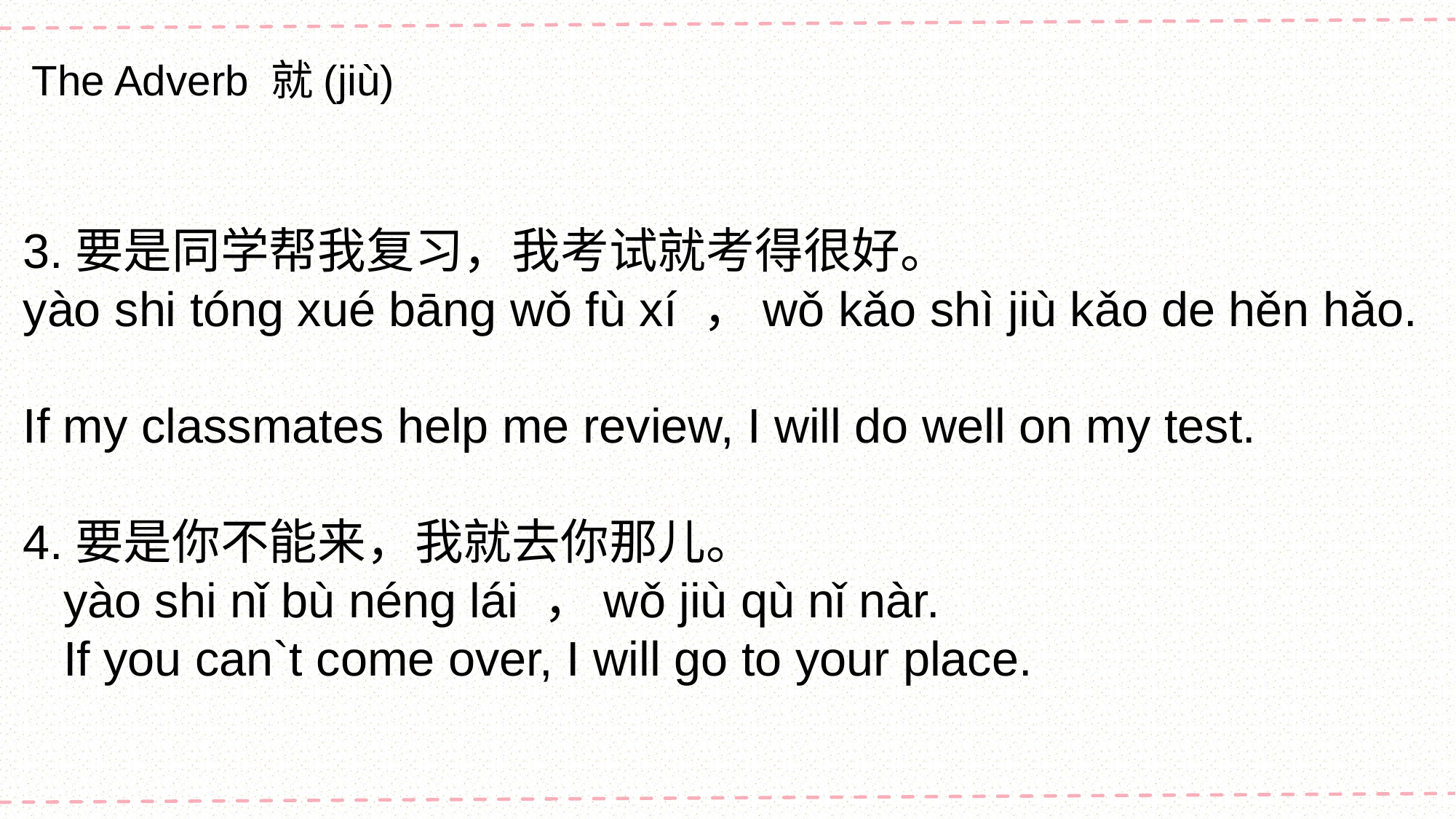

The Adverb 就(jiù)

3.要是同学帮我复习，我考试就考得很好。
yào shi tóng xué bāng wǒ fù xí ，wǒ kǎo shì jiù kǎo de hěn hǎo.
If my classmates help me review, I will do well on my test.

4.要是你不能来，我就去你那儿。
   yào shi nǐ bù néng lái ，wǒ jiù qù nǐ nàr.
   If you can`t come over, I will go to your place.